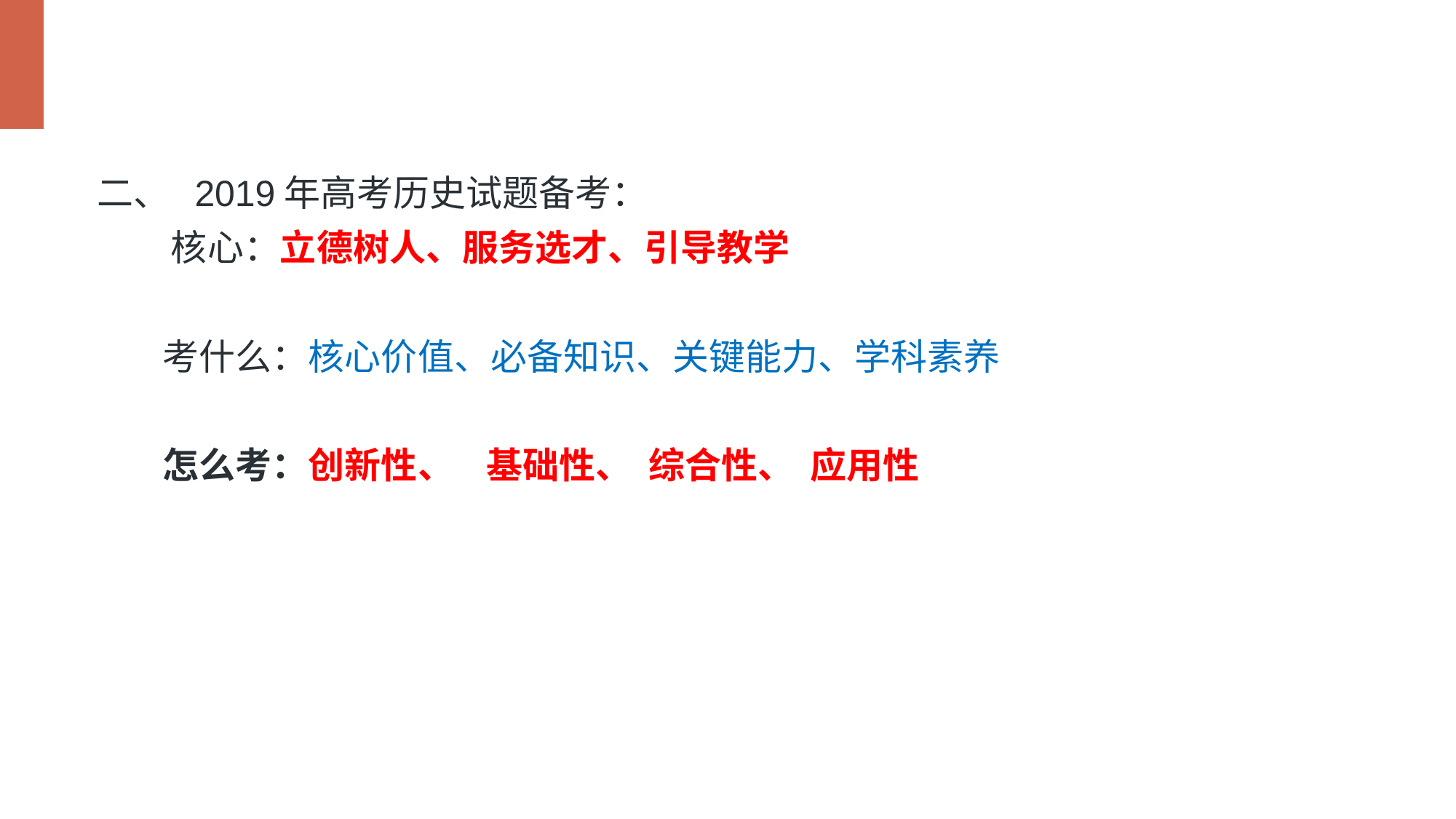

二、  2019年高考历史试题备考：
        核心：立德树人、服务选才、引导教学

       考什么：核心价值、必备知识、关键能力、学科素养

       怎么考：创新性、    基础性、  综合性、  应用性